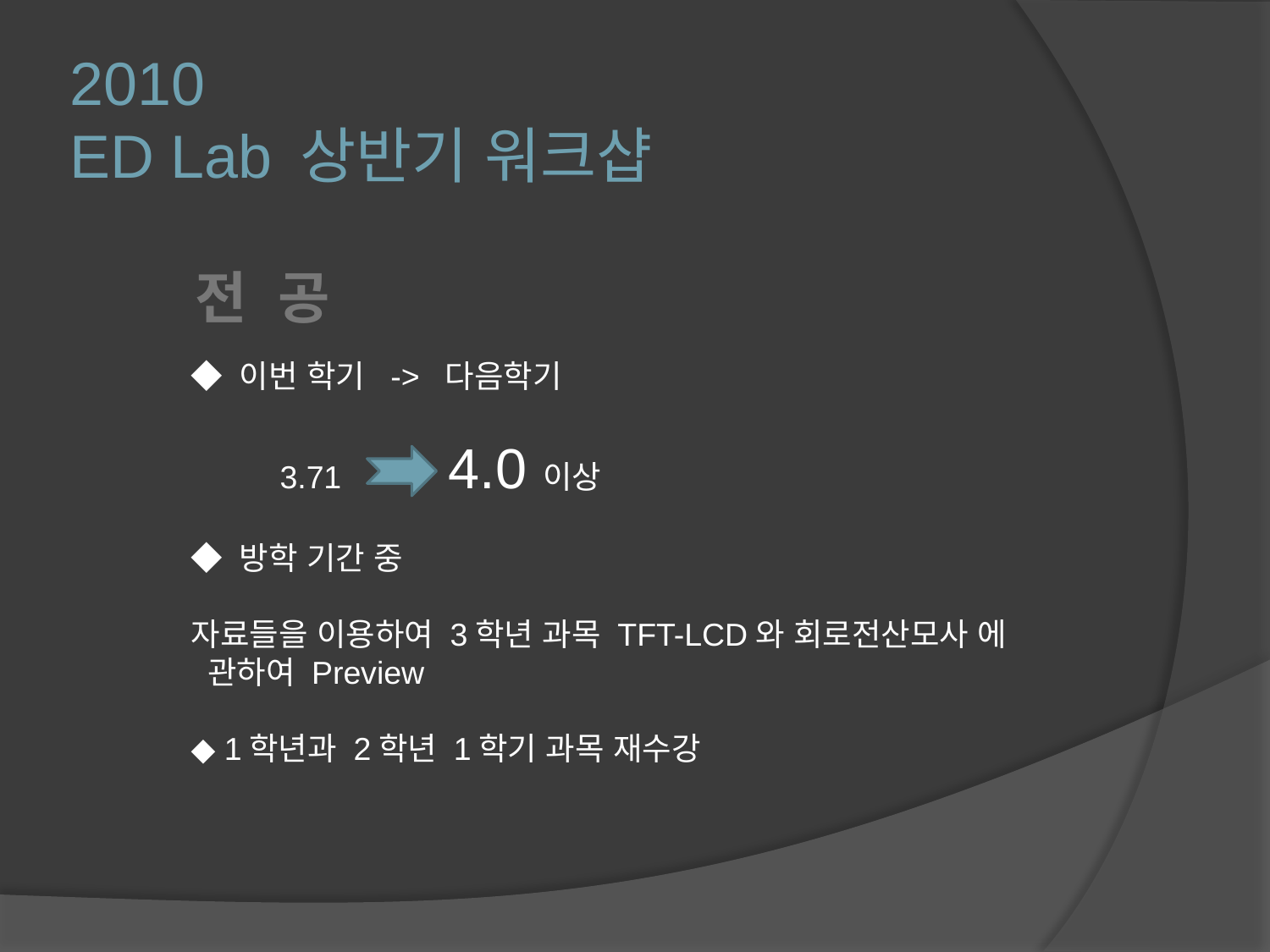

# 2010 ED Lab 상반기 워크샵
전  공
◆ 이번 학기  ->  다음학기

          3.71            4.0 이상

◆ 방학 기간 중

자료들을 이용하여 3학년 과목 TFT-LCD와 회로전산모사 에
 관하여 Preview

◆ 1학년과 2학년 1학기 과목 재수강